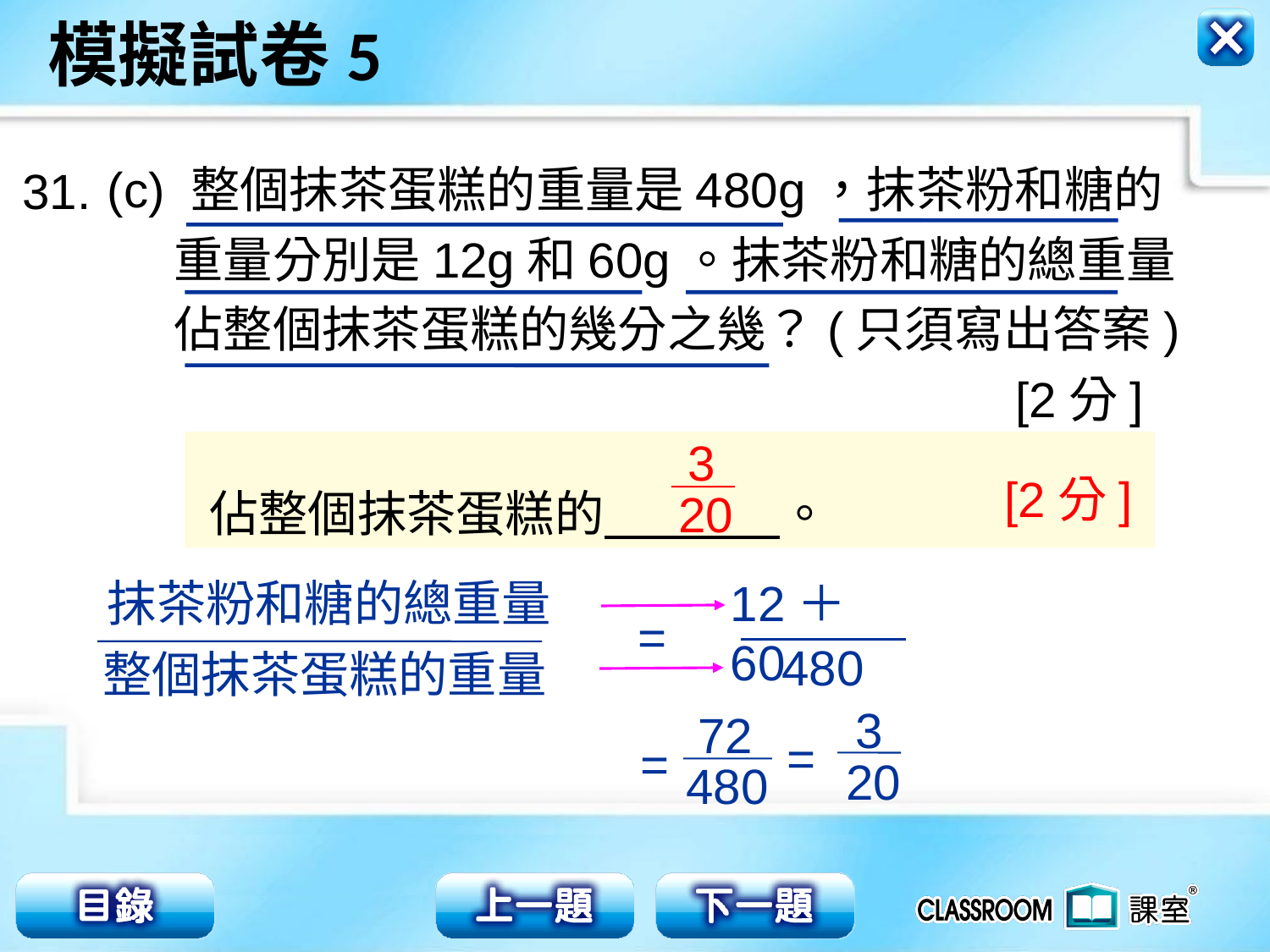

(c) 整個抹茶蛋糕的重量是480g，抹茶粉和糖的
     重量分別是12g和60g。抹茶粉和糖的總重量
     佔整個抹茶蛋糕的幾分之幾？(只須寫出答案)
                                                                  [2分]
31.

3
20

佔整個抹茶蛋糕的     　　  。
 [2分]

抹茶粉和糖的總重量
整個抹茶蛋糕的重量

12＋60
=
480

3
20

=
72
480

=